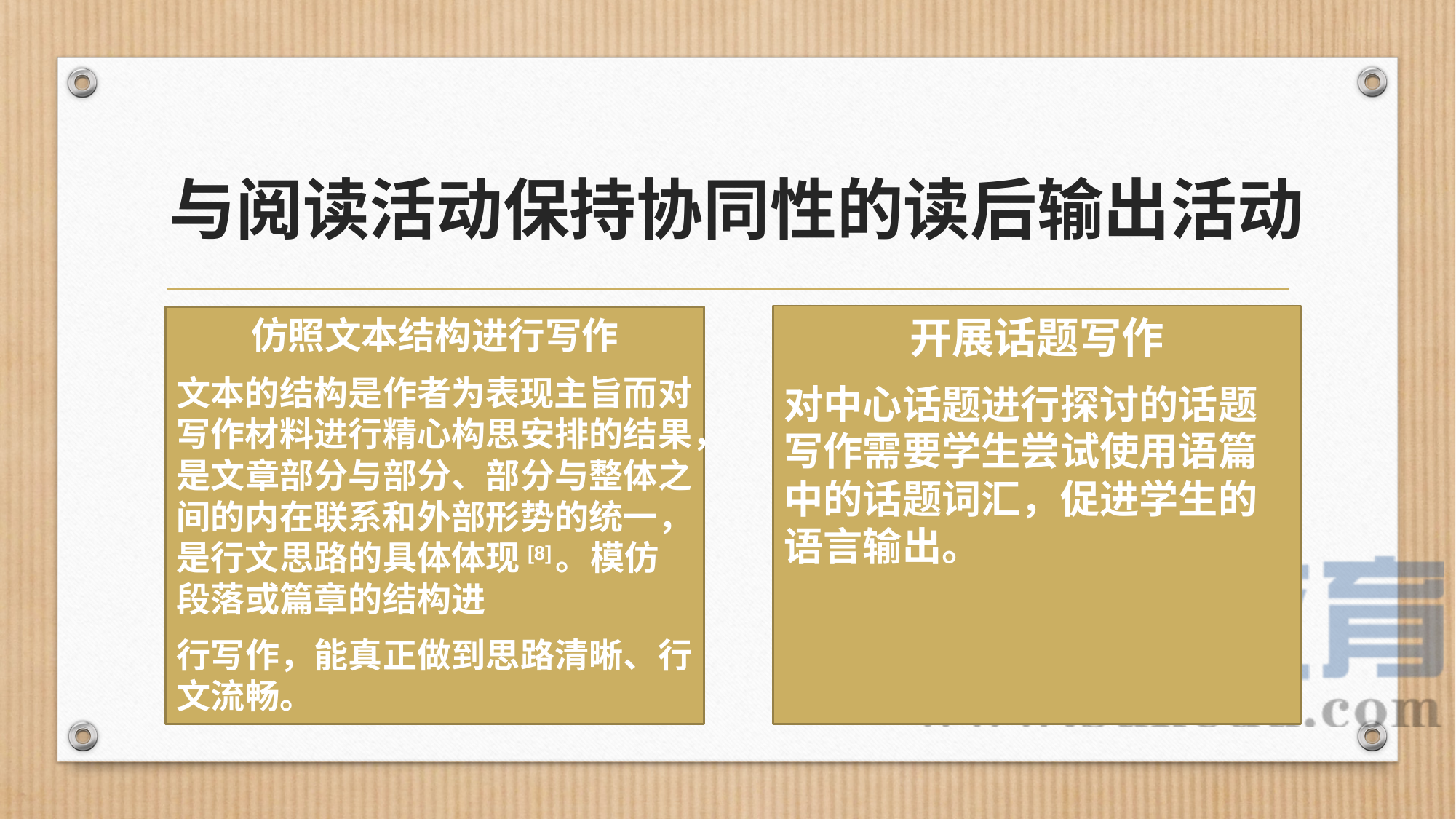

# 与阅读活动保持协同性的读后输出活动
开展话题写作
对中心话题进行探讨的话题写作需要学生尝试使用语篇中的话题词汇，促进学生的语言输出。

仿照文本结构进行写作
文本的结构是作者为表现主旨而对写作材料进行精心构思安排的结果，是文章部分与部分、部分与整体之间的内在联系和外部形势的统一，是行文思路的具体体现[8]。模仿段落或篇章的结构进
行写作，能真正做到思路清晰、行文流畅。